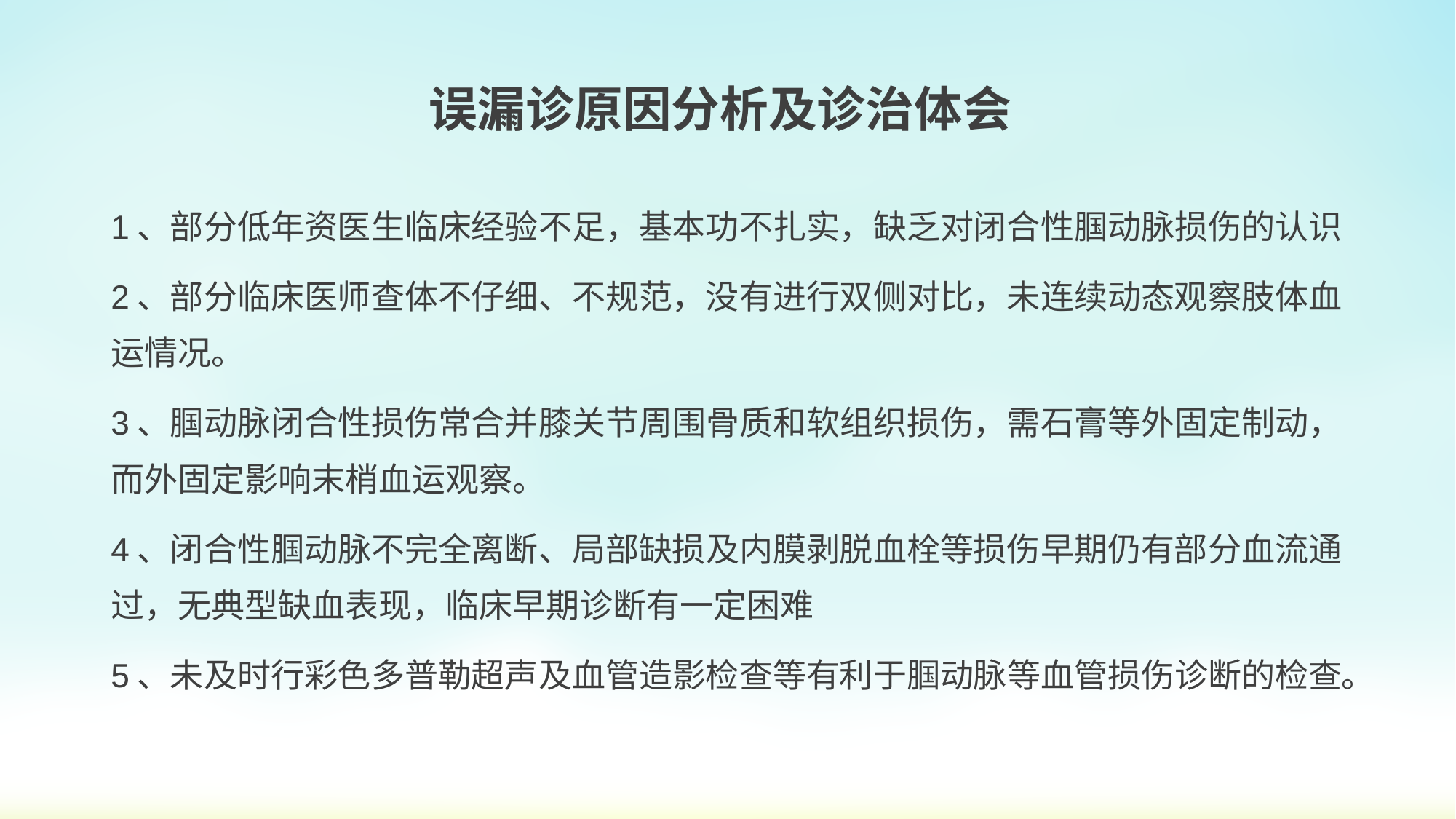

# 误漏诊原因分析及诊治体会
1、部分低年资医生临床经验不足，基本功不扎实，缺乏对闭合性腘动脉损伤的认识
2、部分临床医师查体不仔细、不规范，没有进行双侧对比，未连续动态观察肢体血运情况。
3、腘动脉闭合性损伤常合并膝关节周围骨质和软组织损伤，需石膏等外固定制动，而外固定影响末梢血运观察。
4、闭合性腘动脉不完全离断、局部缺损及内膜剥脱血栓等损伤早期仍有部分血流通过，无典型缺血表现，临床早期诊断有一定困难
5、未及时行彩色多普勒超声及血管造影检查等有利于腘动脉等血管损伤诊断的检查。